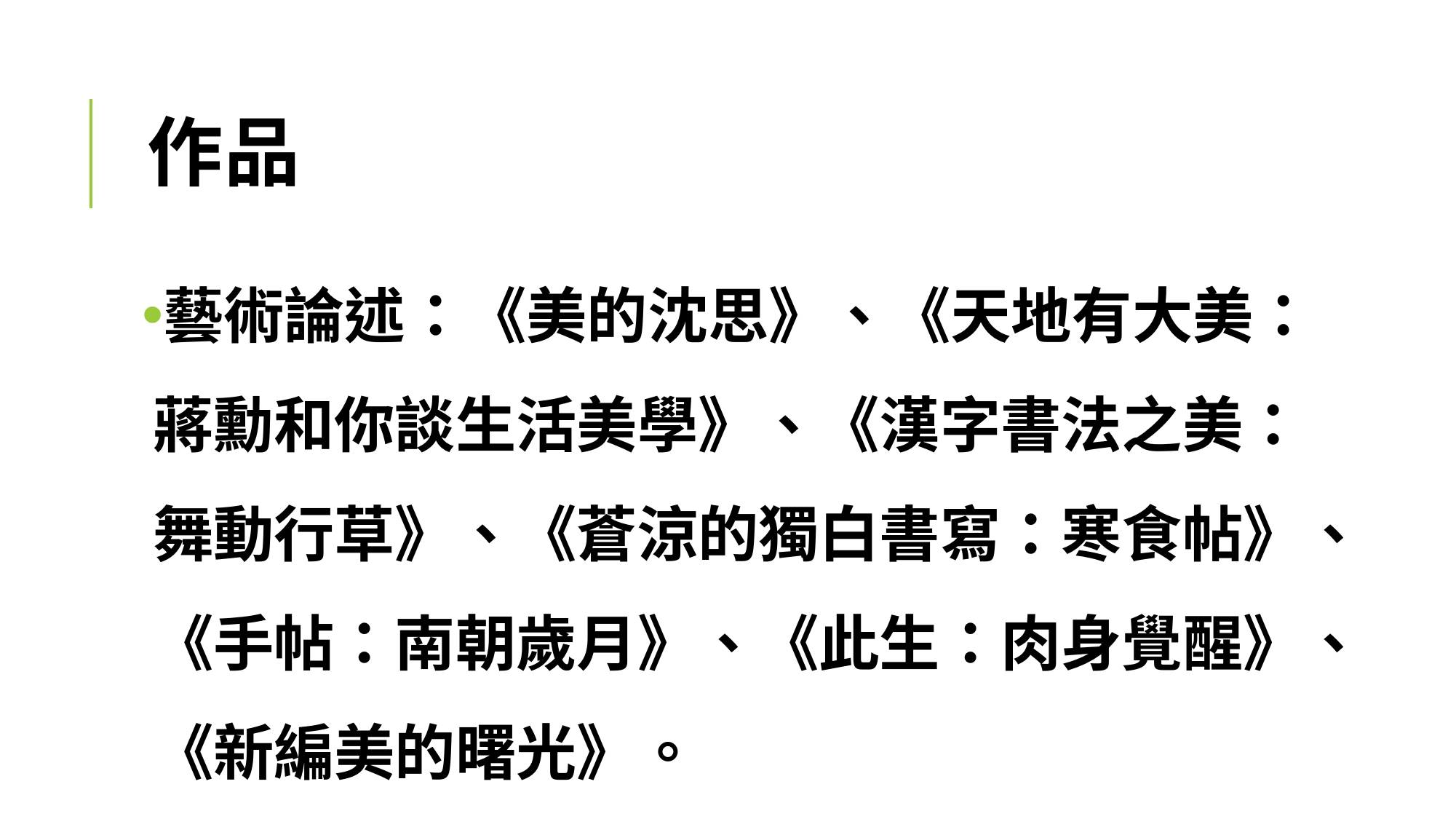

# 作品
藝術論述：《美的沈思》、《天地有大美：蔣勳和你談生活美學》、《漢字書法之美：舞動行草》、《蒼涼的獨白書寫：寒食帖》、《手帖：南朝歲月》、《此生：肉身覺醒》、《新編美的曙光》。